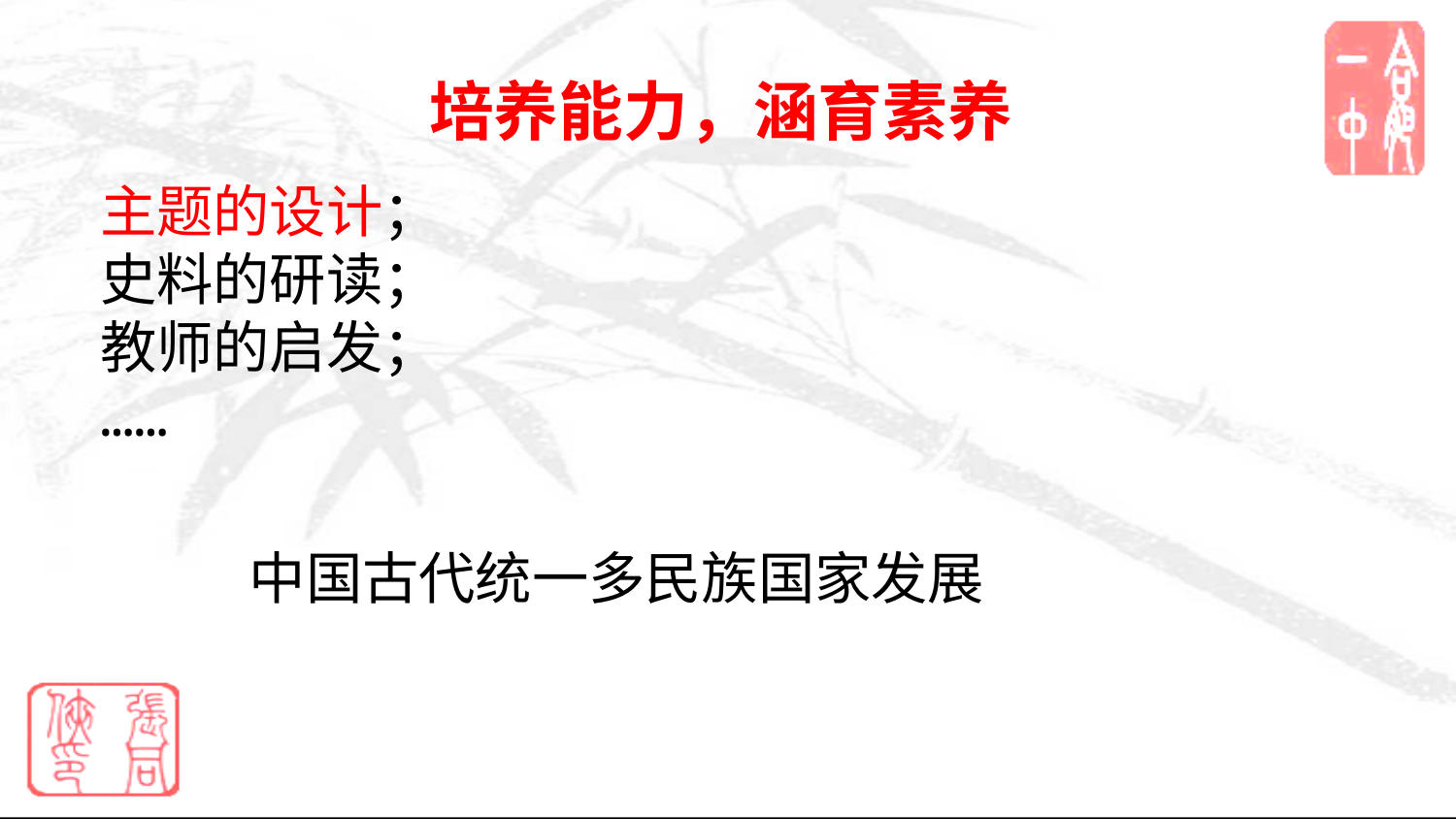

培养能力，涵育素养
主题的设计；
史料的研读；
教师的启发；
……
中国古代统一多民族国家发展